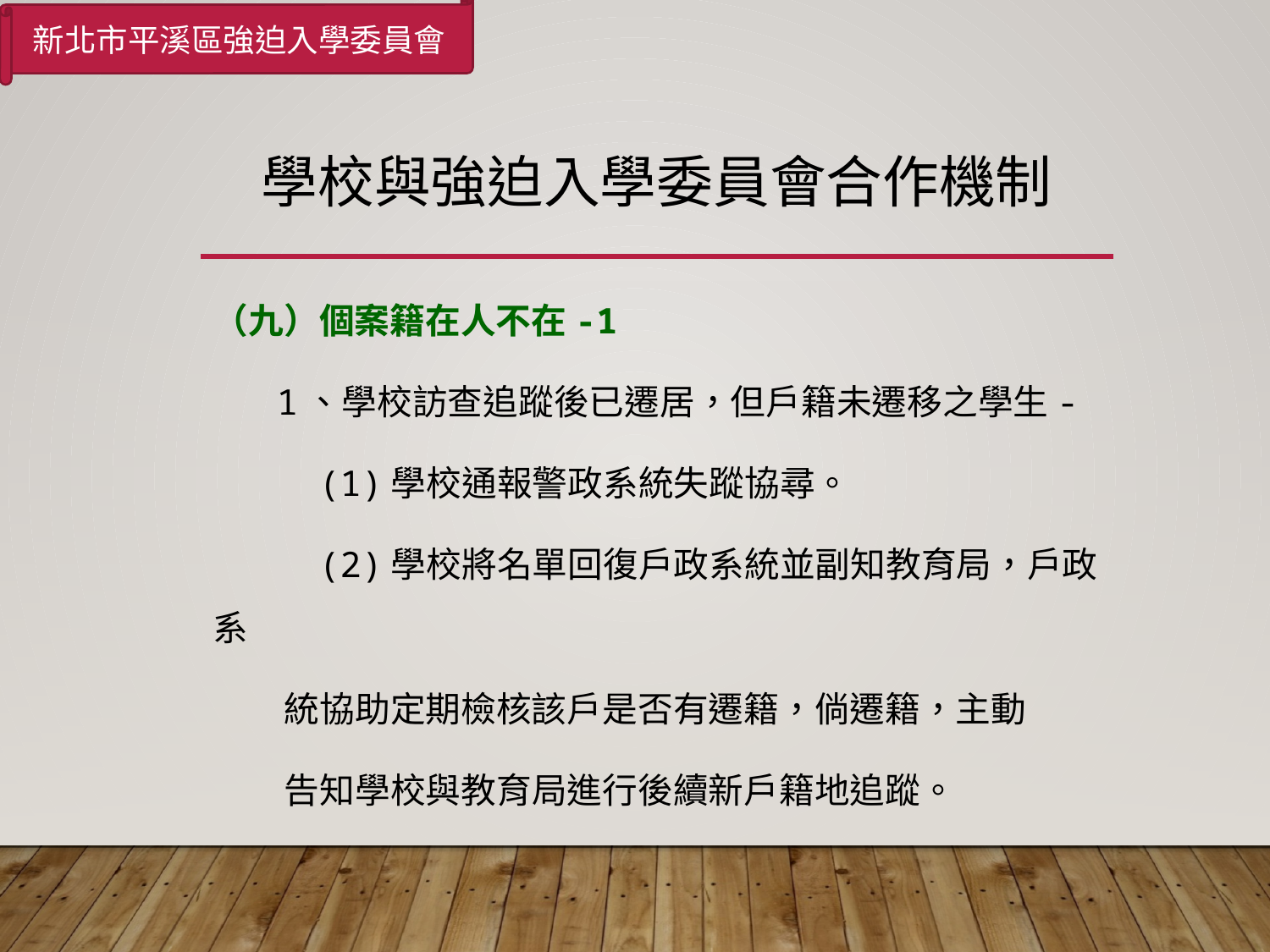

新北市平溪區強迫入學委員會
# 學校與強迫入學委員會合作機制
（九）個案籍在人不在-1
   1、學校訪查追蹤後已遷居，但戶籍未遷移之學生-
     (1)學校通報警政系統失蹤協尋。
     (2)學校將名單回復戶政系統並副知教育局，戶政系
        統協助定期檢核該戶是否有遷籍，倘遷籍，主動
        告知學校與教育局進行後續新戶籍地追蹤。